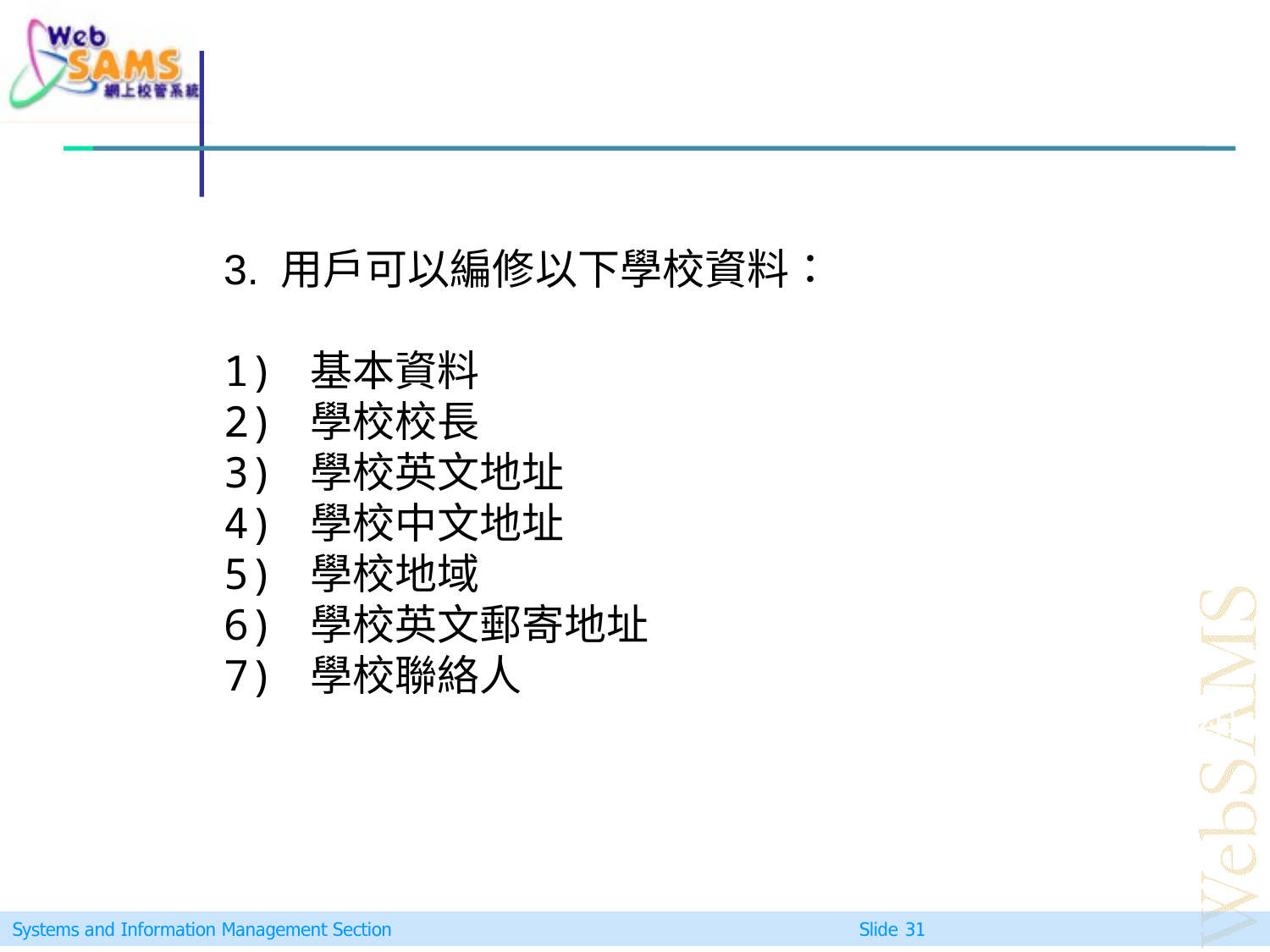

3. 用戶可以編修以下學校資料：

1) 基本資料
2) 學校校長
3) 學校英文地址
4) 學校中文地址
5) 學校地域
6) 學校英文郵寄地址
7) 學校聯絡人
4. 如果在職家庭及學生資助事務處(學生資助處)模組的學校